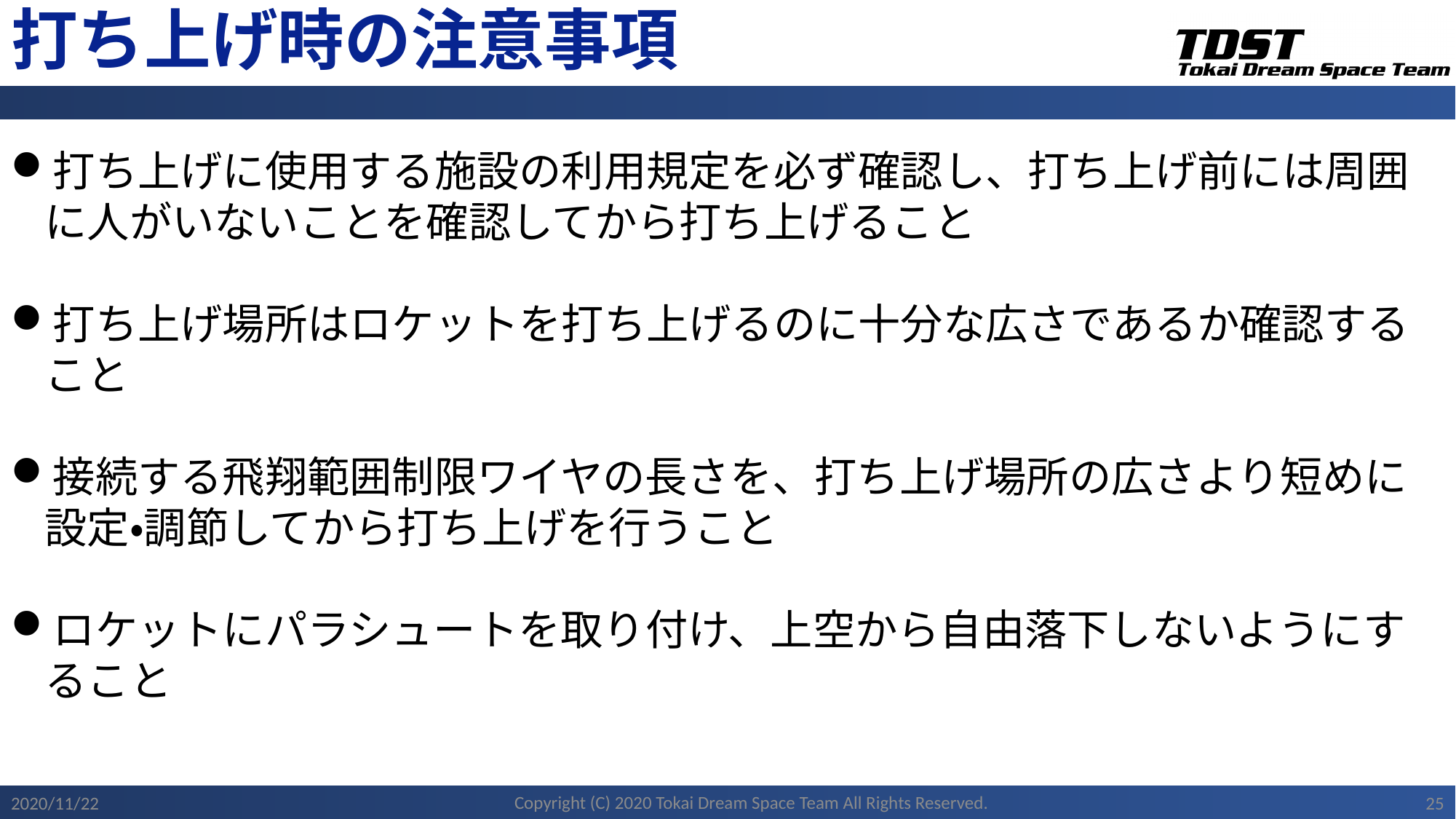

# 打ち上げ時の注意事項
打ち上げに使用する施設の利用規定を必ず確認し、打ち上げ前には周囲に人がいないことを確認してから打ち上げること

打ち上げ場所はロケットを打ち上げるのに十分な広さであるか確認すること

接続する飛翔範囲制限ワイヤの長さを、打ち上げ場所の広さより短めに設定・調節してから打ち上げを行うこと

ロケットにパラシュートを取り付け、上空から自由落下しないようにすること

Copyright (C) 2020 Tokai Dream Space Team All Rights Reserved.
2020/11/22
25